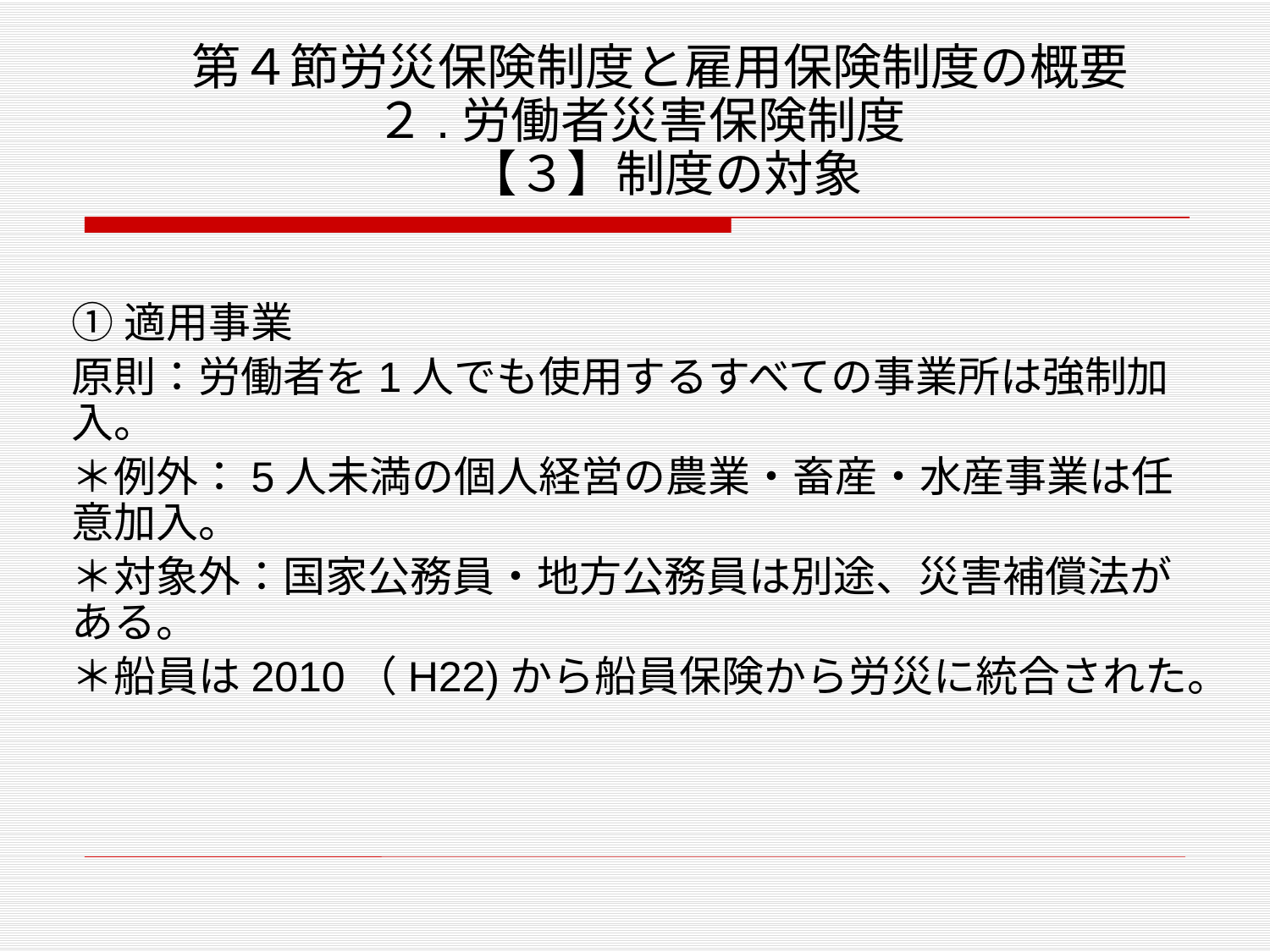

# 第４節労災保険制度と雇用保険制度の概要 ２.労働者災害保険制度　 【３】制度の対象

①適用事業
原則：労働者を1人でも使用するすべての事業所は強制加入。
＊例外：5人未満の個人経営の農業・畜産・水産事業は任意加入。
＊対象外：国家公務員・地方公務員は別途、災害補償法がある。
＊船員は2010（H22)から船員保険から労災に統合された。